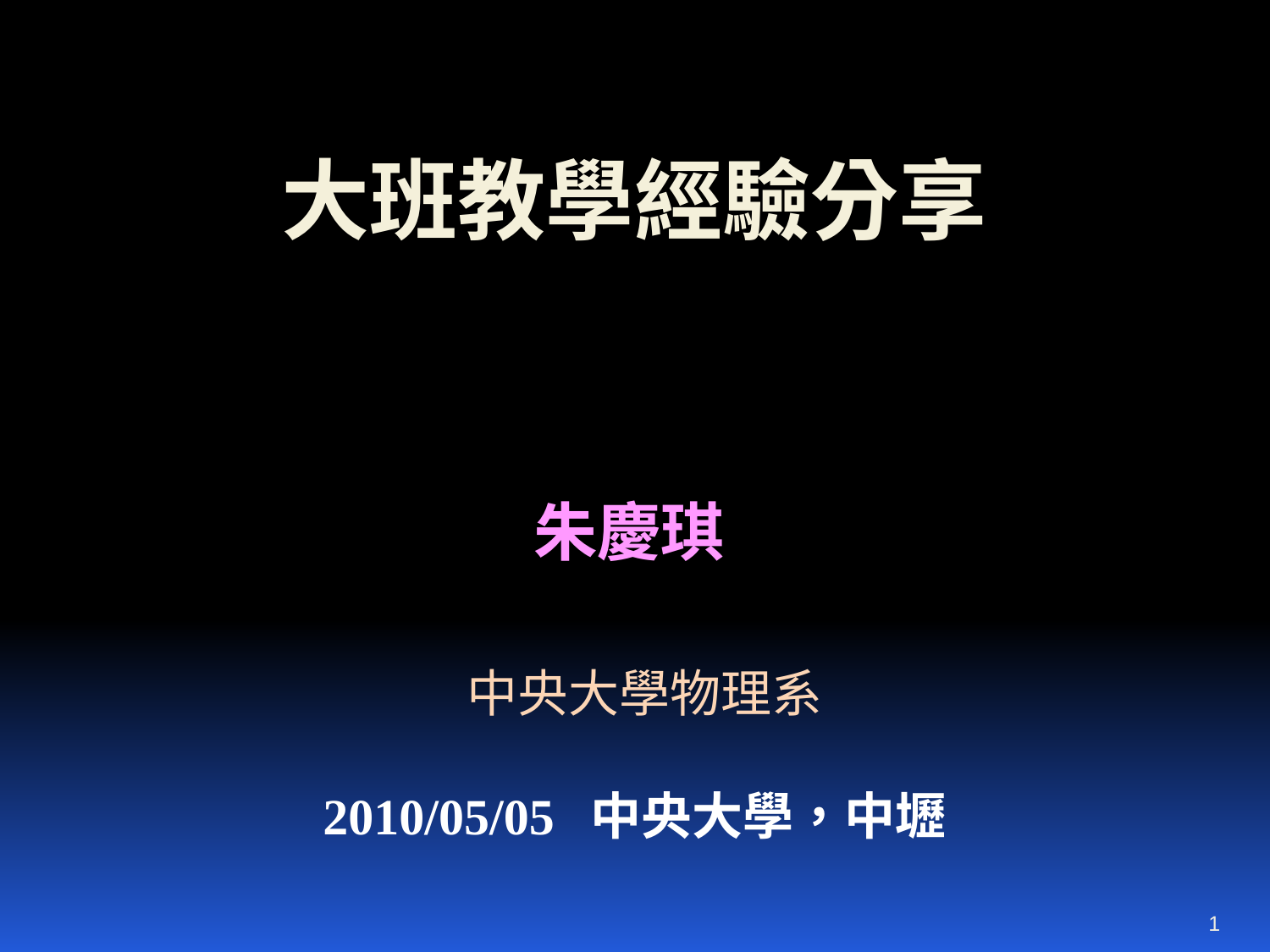

# 大班教學經驗分享
朱慶琪

 中央大學物理系

2010/05/05  中央大學，中壢

1